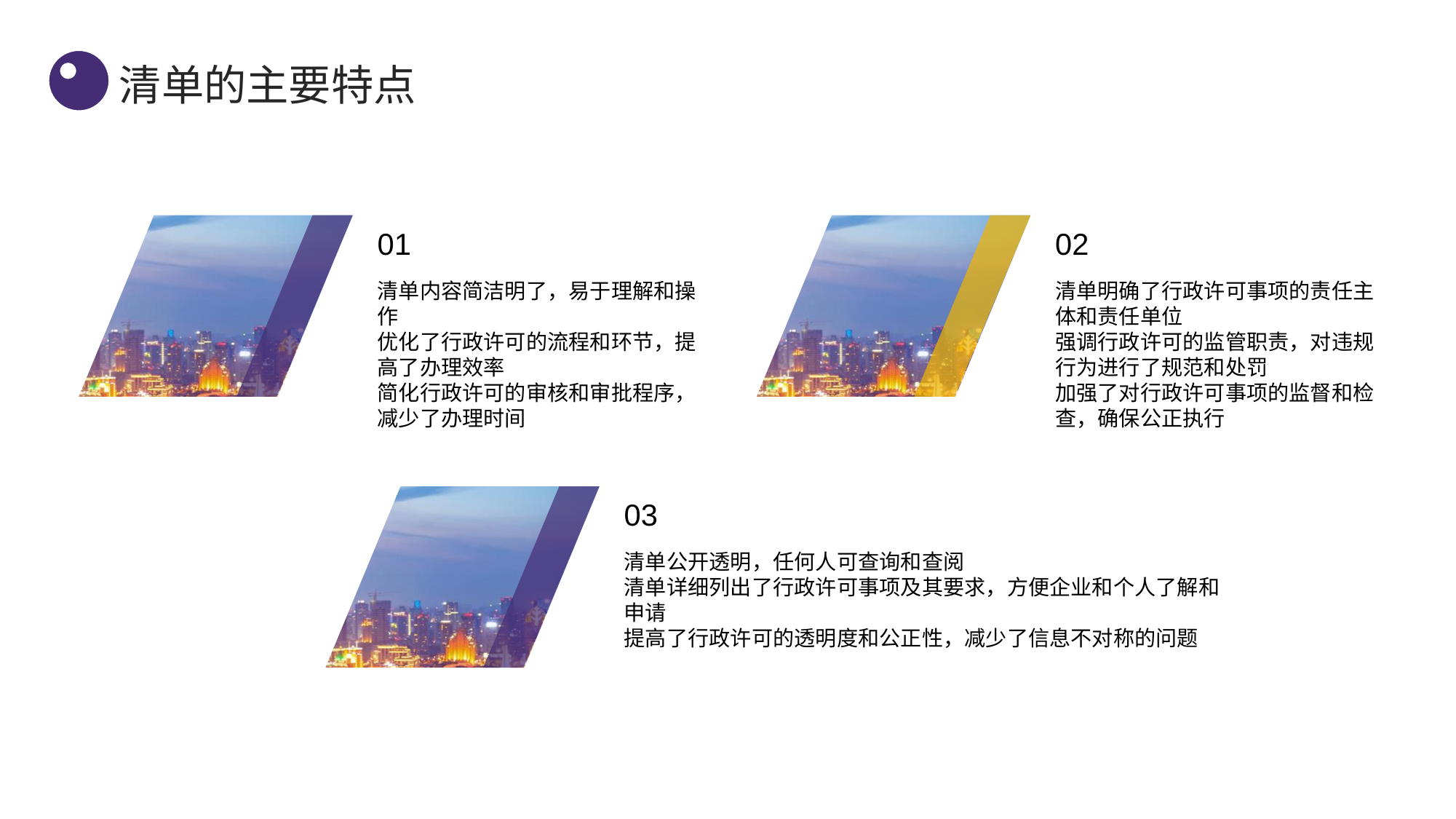

清单的主要特点

01
02

清单内容简洁明了，易于理解和操作
优化了行政许可的流程和环节，提高了办理效率
简化行政许可的审核和审批程序，减少了办理时间
清单明确了行政许可事项的责任主体和责任单位
强调行政许可的监管职责，对违规行为进行了规范和处罚
加强了对行政许可事项的监督和检查，确保公正执行
03

清单公开透明，任何人可查询和查阅
清单详细列出了行政许可事项及其要求，方便企业和个人了解和申请
提高了行政许可的透明度和公正性，减少了信息不对称的问题